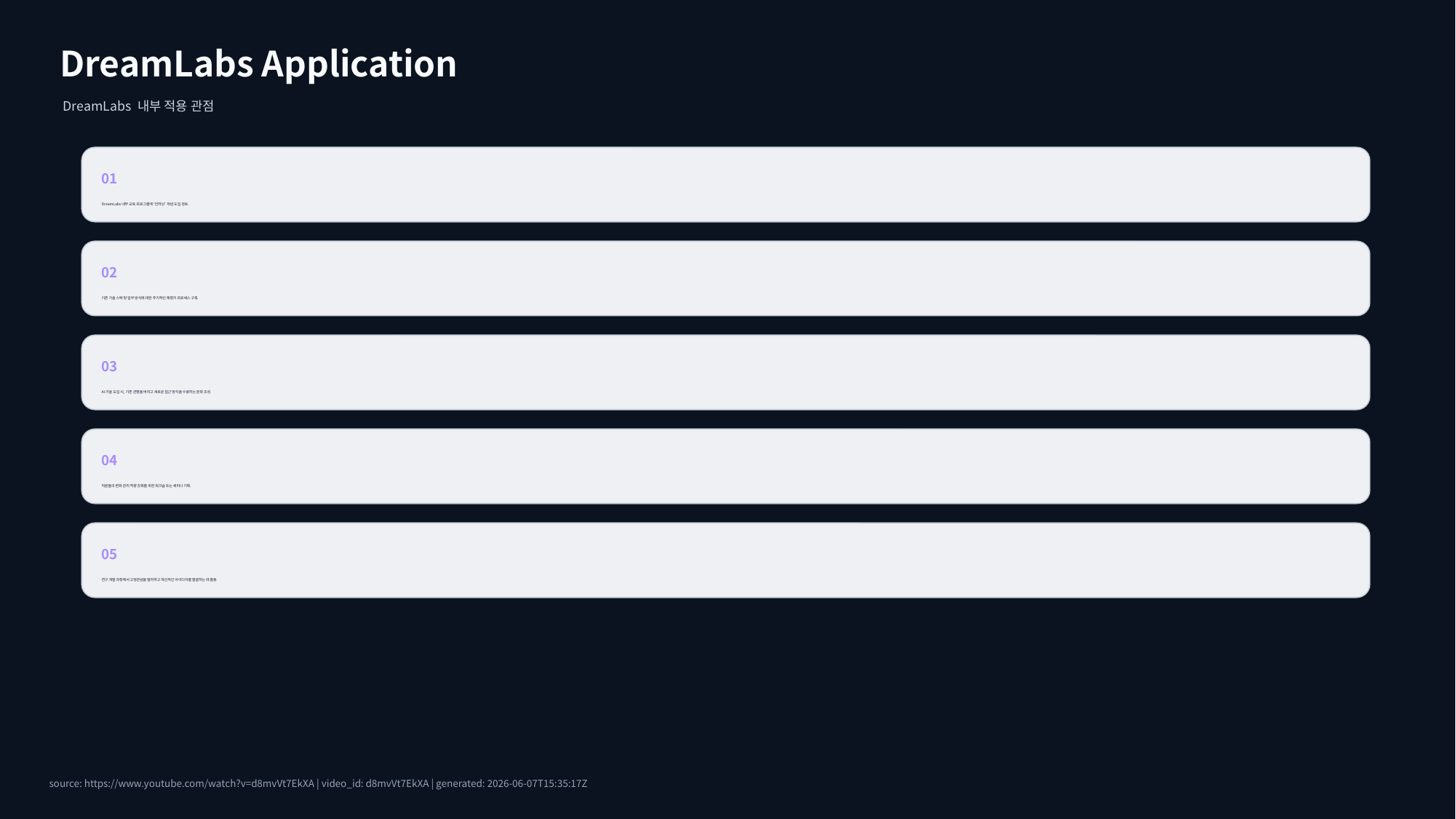

DreamLabs Application
DreamLabs 내부 적용 관점

01
DreamLabs 내부 교육 프로그램에 '언러닝' 개념 도입 검토.

02
기존 기술 스택 및 업무 방식에 대한 주기적인 재평가 프로세스 구축.

03
AI 기술 도입 시, 기존 관행을 버리고 새로운 접근 방식을 수용하는 문화 조성.

04
직원들의 변화 관리 역량 강화를 위한 워크숍 또는 세미나 기획.

05
연구 개발 과정에서 고정관념을 탈피하고 혁신적인 아이디어를 발굴하는 데 활용.
source: https://www.youtube.com/watch?v=d8mvVt7EkXA | video_id: d8mvVt7EkXA | generated: 2026-06-07T15:35:17Z